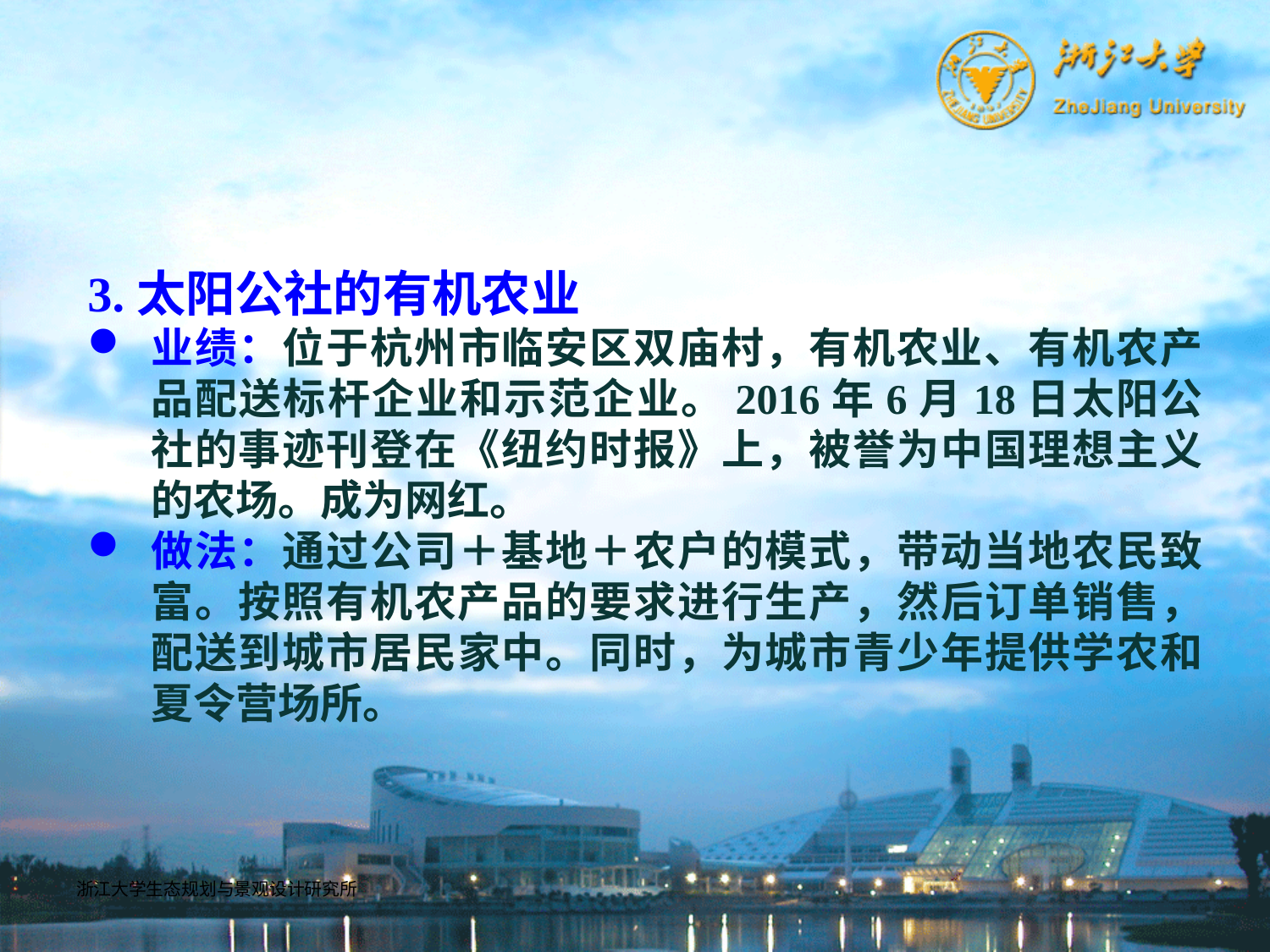

3.太阳公社的有机农业
业绩：位于杭州市临安区双庙村，有机农业、有机农产品配送标杆企业和示范企业。2016年6月18日太阳公社的事迹刊登在《纽约时报》上，被誉为中国理想主义的农场。成为网红。
做法：通过公司＋基地＋农户的模式，带动当地农民致富。按照有机农产品的要求进行生产，然后订单销售，配送到城市居民家中。同时，为城市青少年提供学农和夏令营场所。
浙江大学生态规划与景观设计研究所